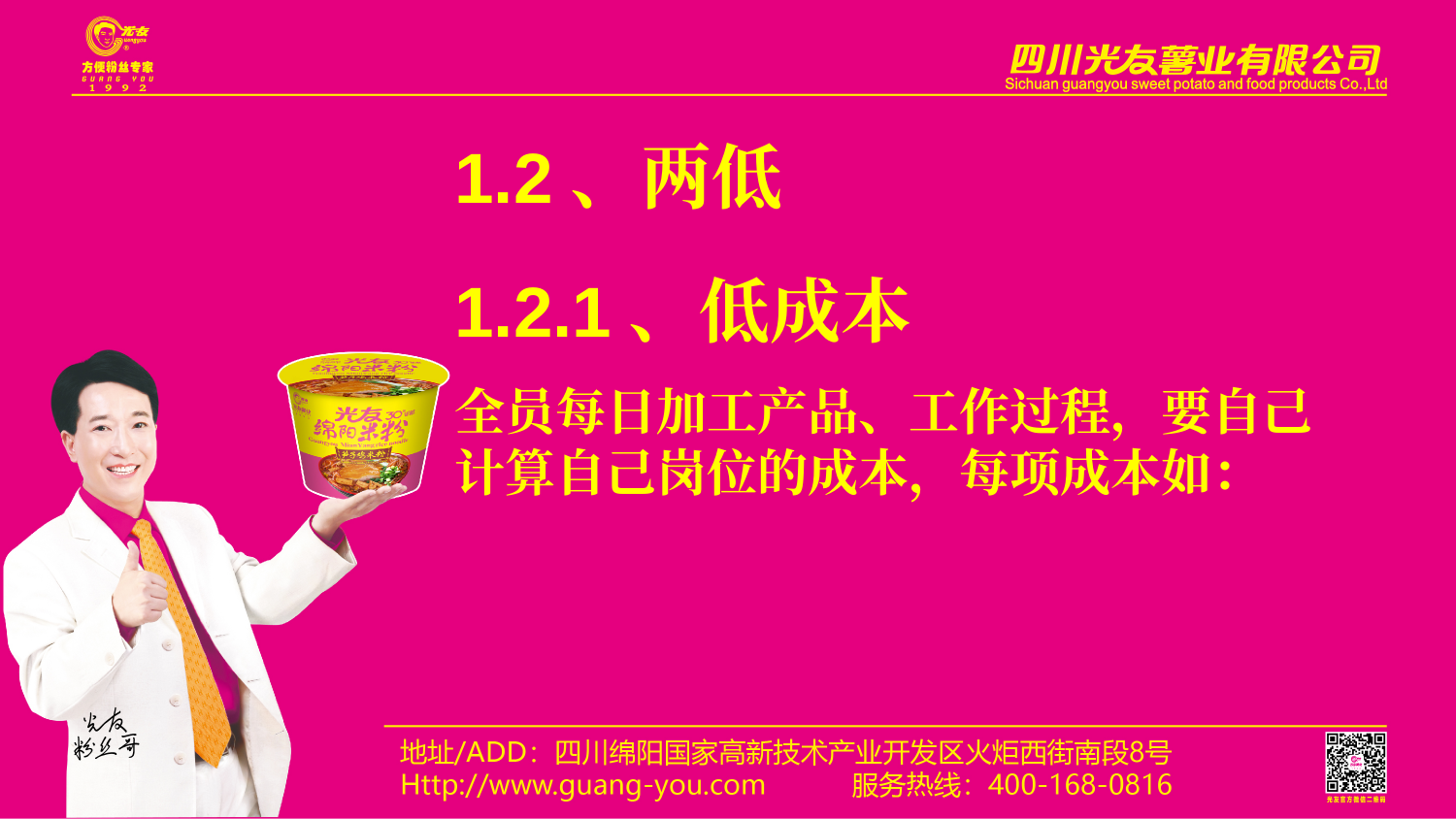

1.2、两低
1.2.1、低成本
全员每日加工产品、工作过程，要自己计算自己岗位的成本，每项成本如：